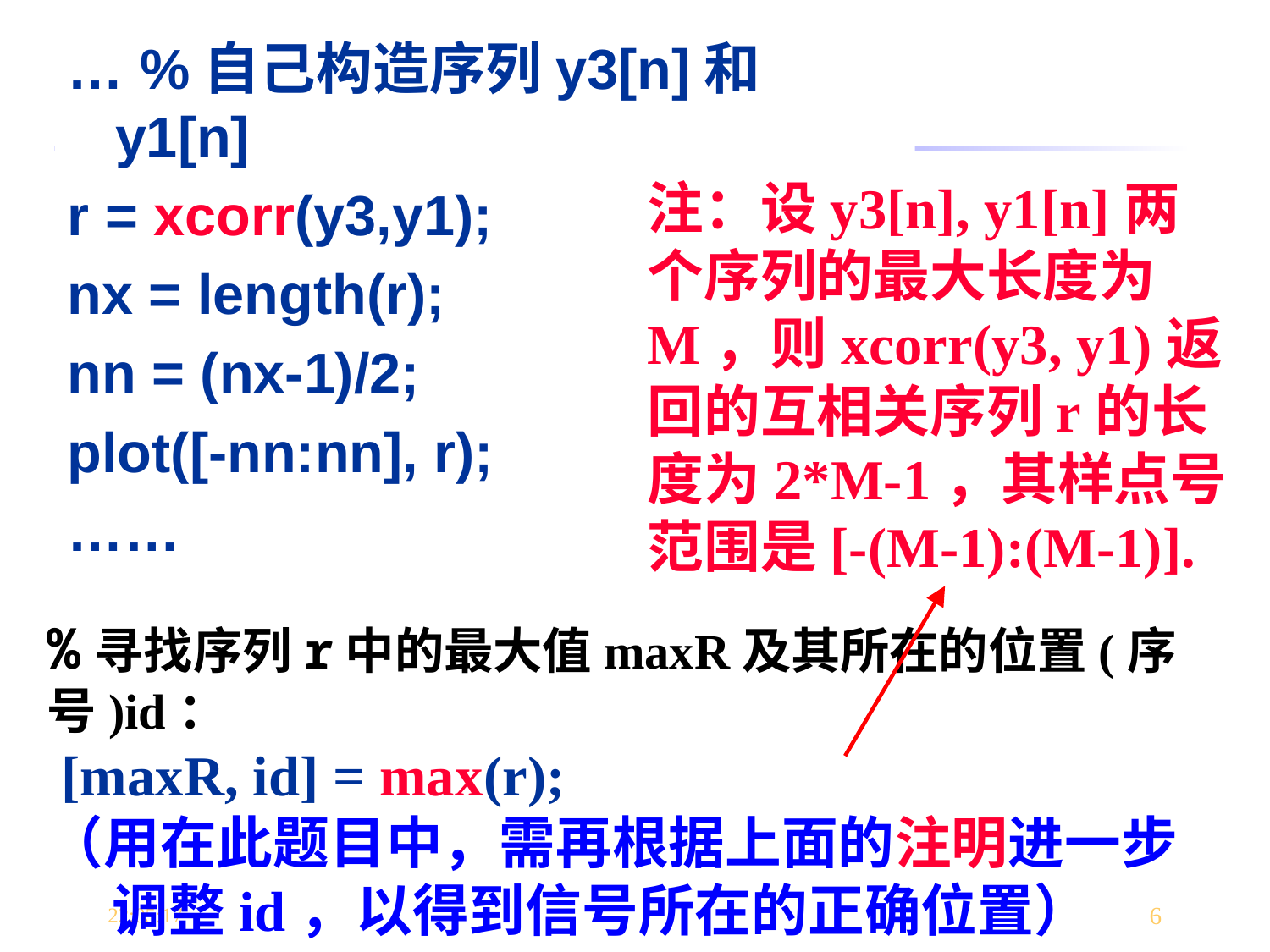

… %自己构造序列y3[n]和y1[n]
r = xcorr(y3,y1);
nx = length(r);
nn = (nx-1)/2;
plot([-nn:nn], r);
……
#
注：设y3[n], y1[n]两个序列的最大长度为M，则xcorr(y3, y1)返回的互相关序列r的长度为2*M-1，其样点号范围是[-(M-1):(M-1)].

%寻找序列r中的最大值maxR及其所在的位置(序号)id：
 [maxR, id] = max(r);
（用在此题目中，需再根据上面的注明进一步
    调整id，以得到信号所在的正确位置）
22:05:17
6